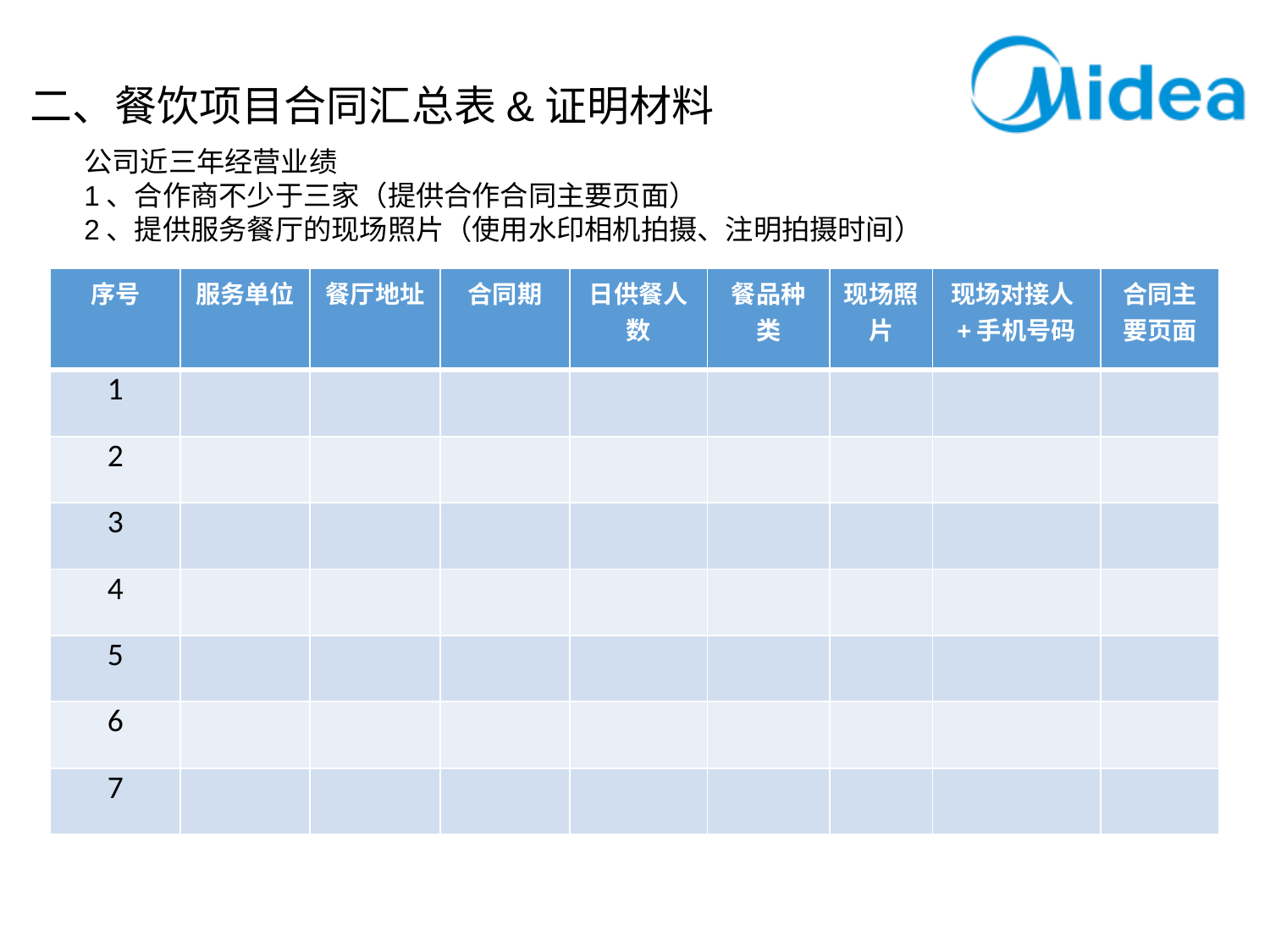

二、餐饮项目合同汇总表&证明材料
公司近三年经营业绩
1、合作商不少于三家（提供合作合同主要页面）
2、提供服务餐厅的现场照片（使用水印相机拍摄、注明拍摄时间）

| 序号 | 服务单位 | 餐厅地址 | 合同期 | 日供餐人数 | 餐品种类 | 现场照片 | 现场对接人+手机号码 | 合同主要页面 |
| --- | --- | --- | --- | --- | --- | --- | --- | --- |
| 1 |  |  |  |  |  |  |  |  |
| 2 |  |  |  |  |  |  |  |  |
| 3 |  |  |  |  |  |  |  |  |
| 4 |  |  |  |  |  |  |  |  |
| 5 |  |  |  |  |  |  |  |  |
| 6 |  |  |  |  |  |  |  |  |
| 7 |  |  |  |  |  |  |  |  |